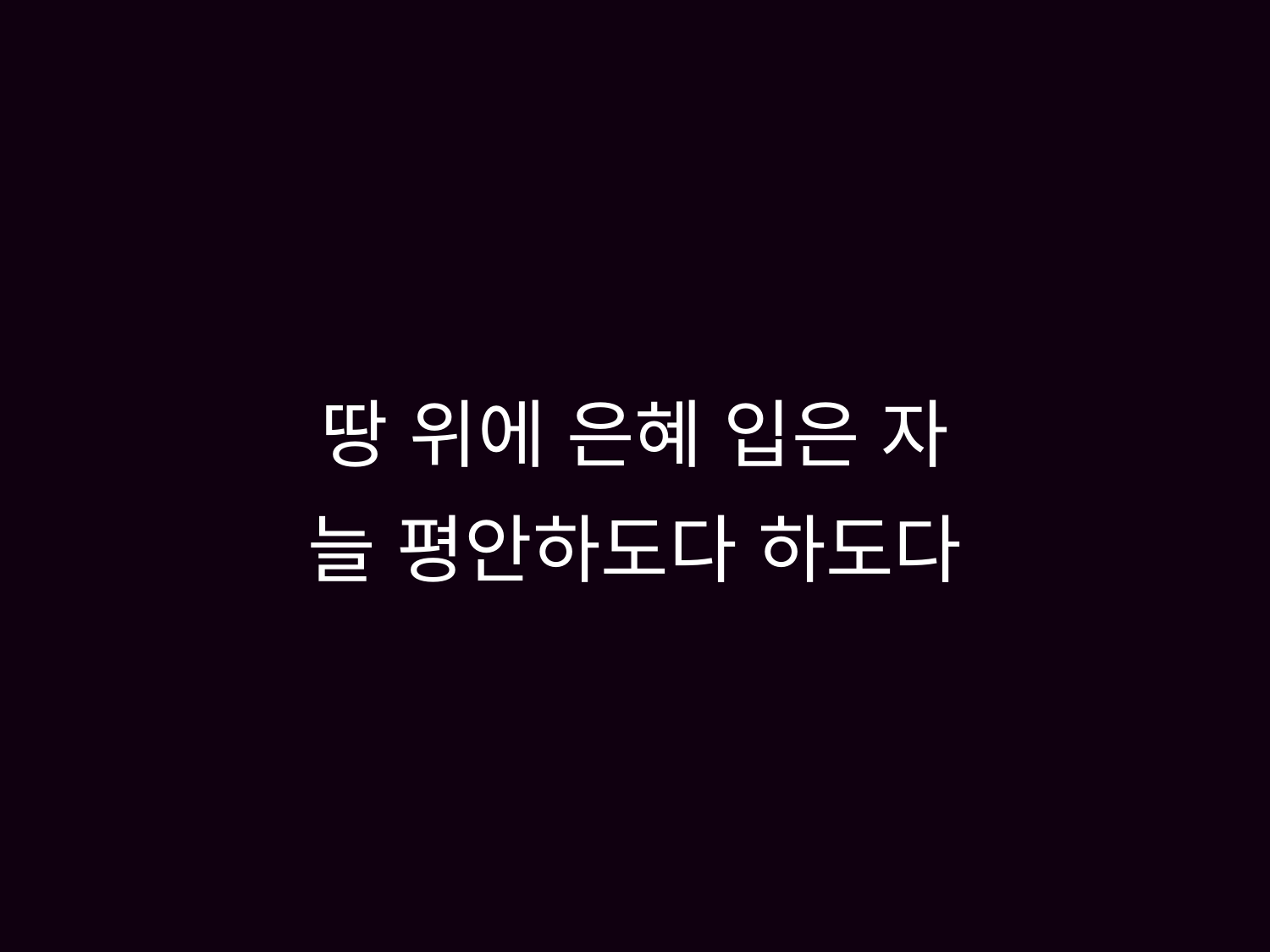

# 땅 위에 은혜 입은 자 늘 평안하도다 하도다